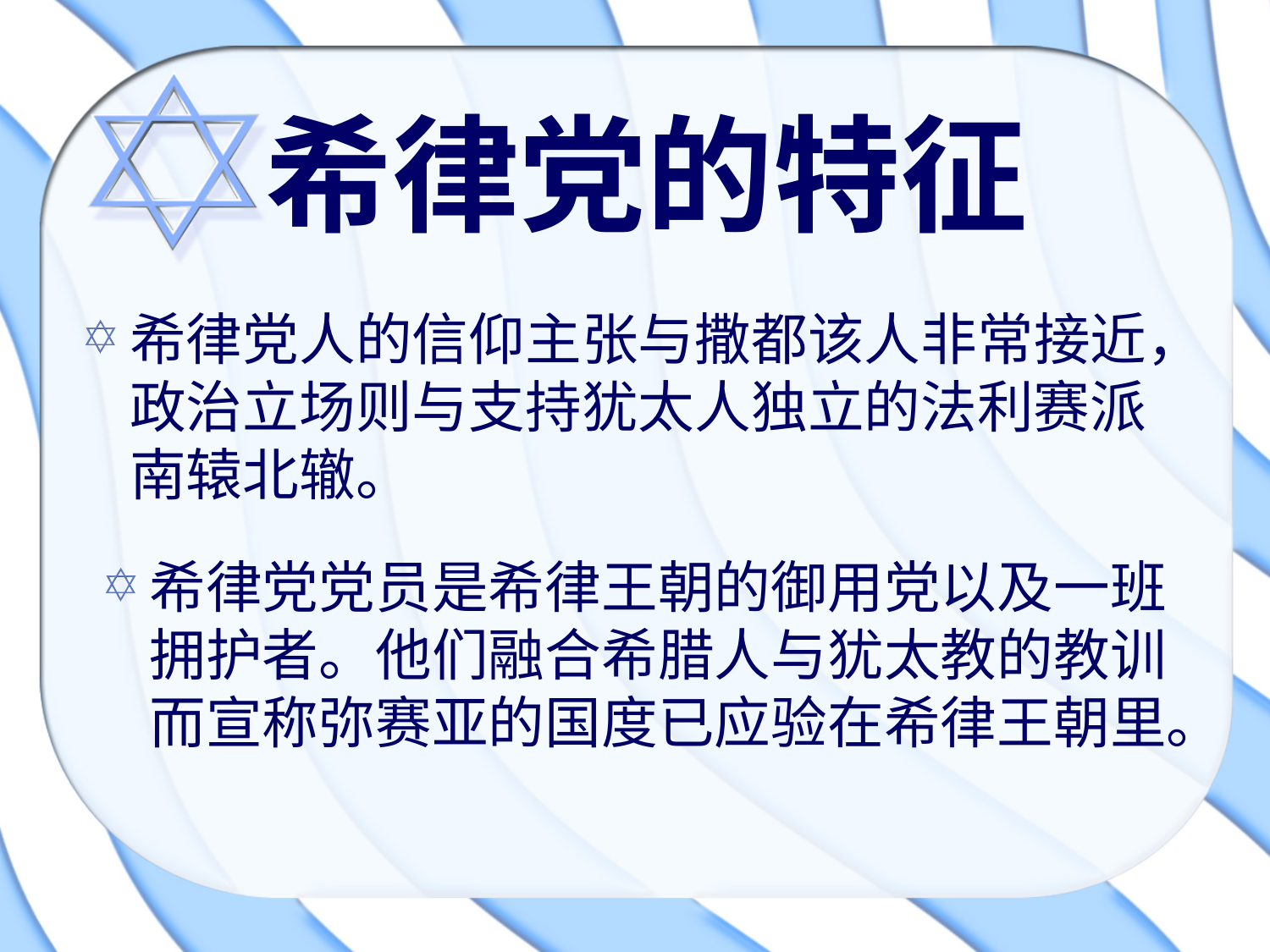

希律党的特征
希律党人的信仰主张与撒都该人非常接近，政治立场则与支持犹太人独立的法利赛派南辕北辙。

希律党党员是希律王朝的御用党以及一班拥护者。他们融合希腊人与犹太教的教训而宣称弥赛亚的国度已应验在希律王朝里。